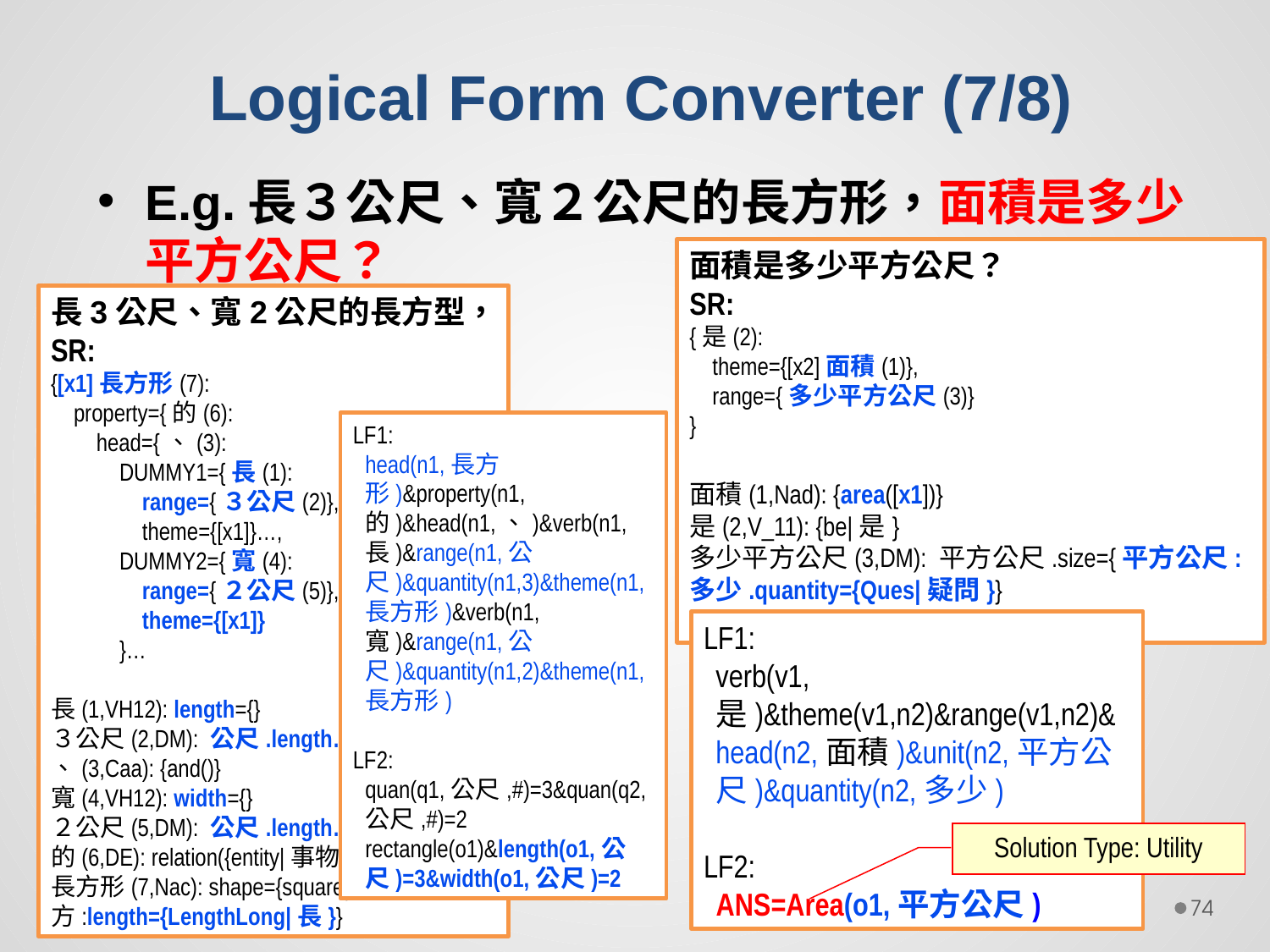

Logical Form Converter (7/8)
E.g.長３公尺、寬２公尺的長方形，面積是多少平方公尺？

面積是多少平方公尺？
SR:
{是(2):
    theme={[x2]面積(1)},
    range={多少平方公尺(3)}
}

面積(1,Nad): {area([x1])}
是(2,V_11): {be|是}
多少平方公尺(3,DM): 平方公尺.size={平方公尺:多少.quantity={Ques|疑問}}

長3公尺、寬2公尺的長方型，
SR:
{[x1]長方形(7):
    property={的(6):
        head={、(3):
            DUMMY1={長(1):
                range={３公尺(2)},
                theme={[x1]}…,
            DUMMY2={寬(4):
                range={２公尺(5)},
                theme={[x1]}
            }…

長(1,VH12): length={}
３公尺(2,DM): 公尺.length…
、(3,Caa): {and()}
寬(4,VH12): width={}
２公尺(5,DM): 公尺.length…
的(6,DE): relation({entity|事物})
長方形(7,Nac): shape={square|方:length={LengthLong|長}}
LF1:
head(n1,長方形)&property(n1,的)&head(n1,、)&verb(n1,長)&range(n1,公尺)&quantity(n1,3)&theme(n1,長方形)&verb(n1,寬)&range(n1,公尺)&quantity(n1,2)&theme(n1,長方形)

LF2:
quan(q1,公尺,#)=3&quan(q2,公尺,#)=2
rectangle(o1)&length(o1,公尺)=3&width(o1,公尺)=2
LF1:
verb(v1,是)&theme(v1,n2)&range(v1,n2)&
head(n2,面積)&unit(n2,平方公尺)&quantity(n2,多少)

LF2:
ANS=Area(o1,平方公尺)
Solution Type: Utility
74